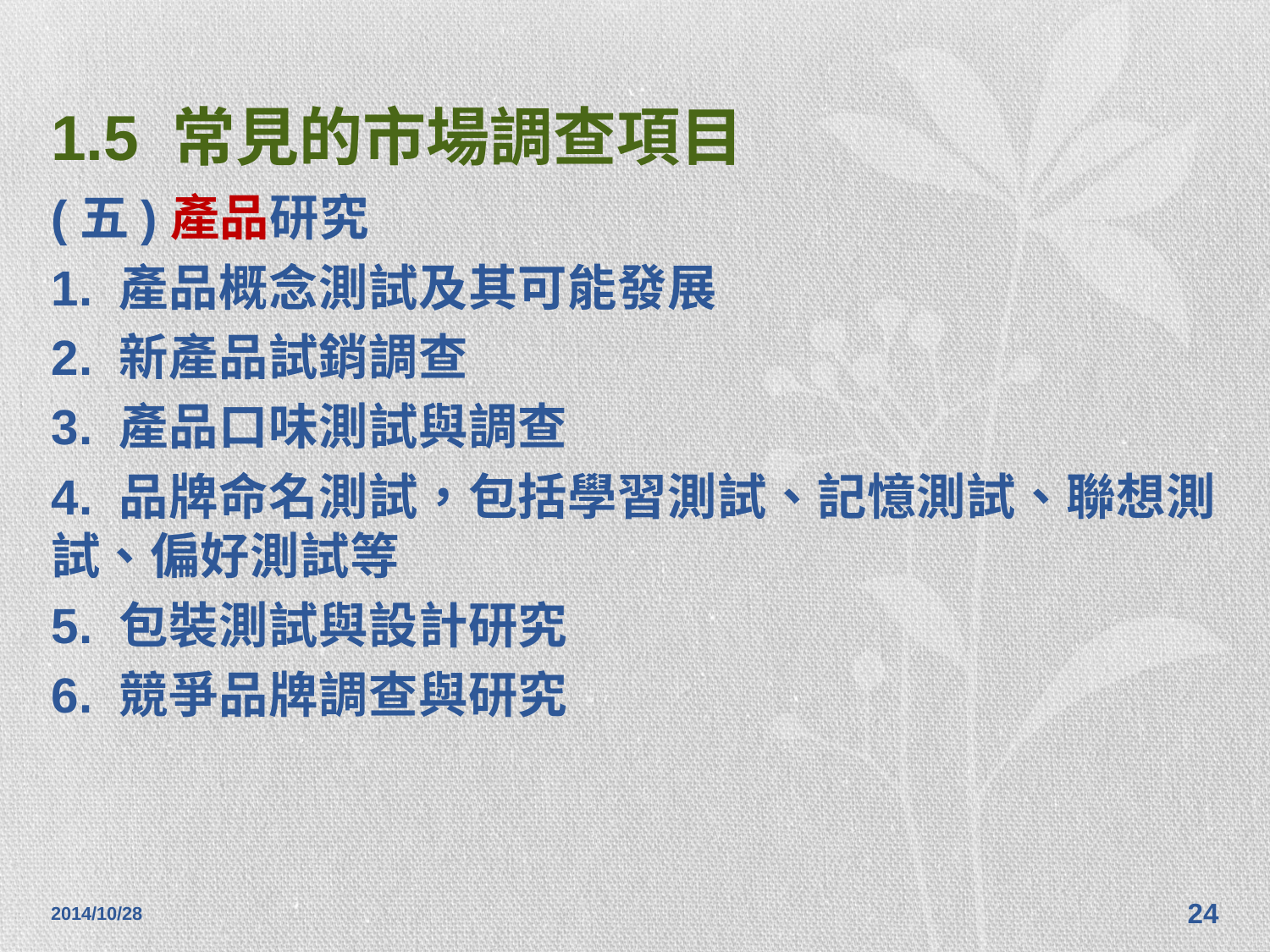

# 1.5 常見的市場調查項目
(五)產品研究
1. 產品概念測試及其可能發展
2. 新產品試銷調查
3. 產品口味測試與調查
4. 品牌命名測試，包括學習測試、記憶測試、聯想測試、偏好測試等
5. 包裝測試與設計研究
6. 競爭品牌調查與研究

2014/10/28
24